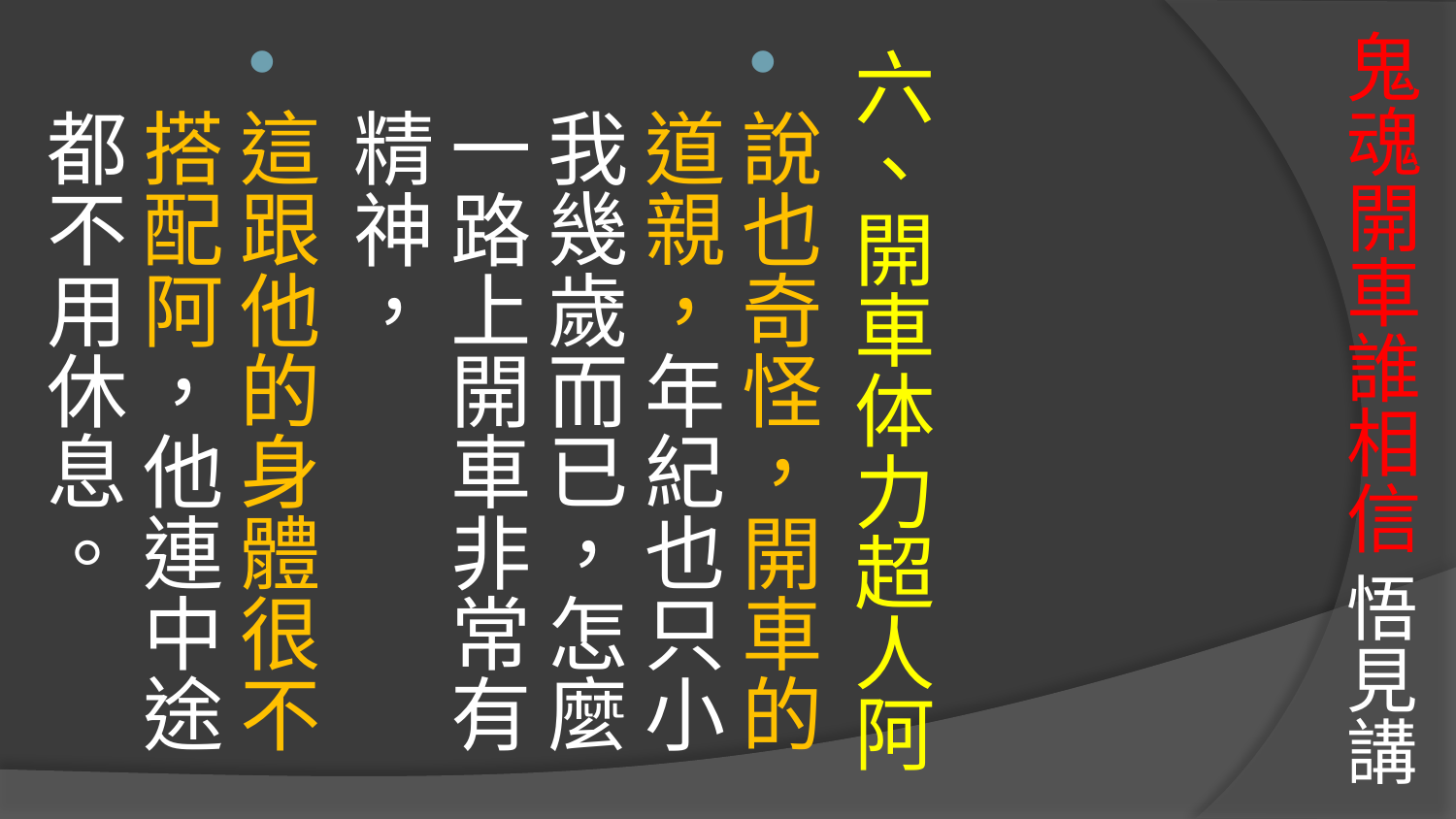

# 鬼魂開車誰相信 悟見講
六、開車体力超人阿
說也奇怪，開車的道親，年紀也只小我幾歲而已，怎麼一路上開車非常有精神，
這跟他的身體很不搭配阿，他連中途都不用休息。